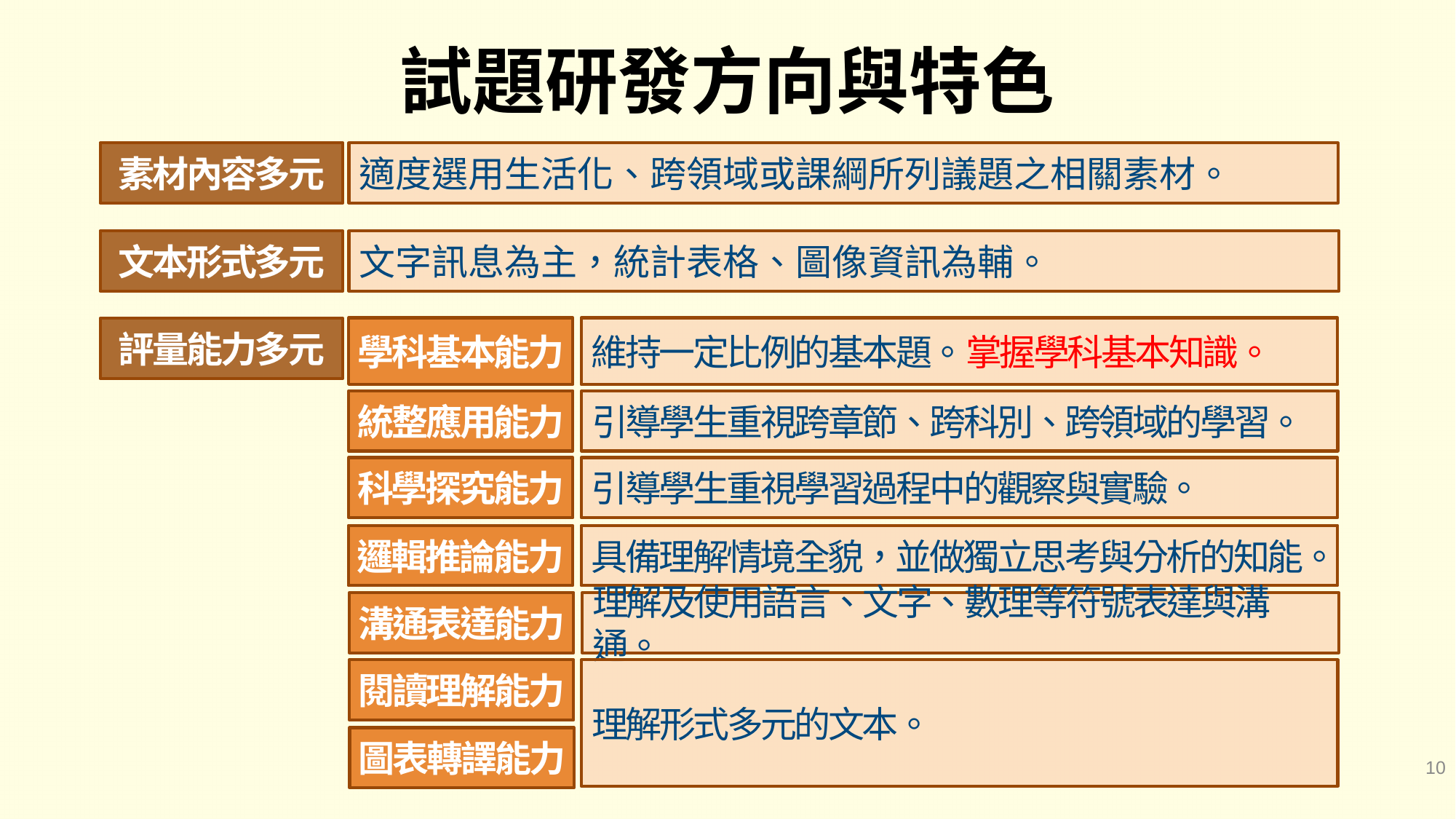

# 試題研發方向與特色
素材內容多元
適度選用生活化、跨領域或課綱所列議題之相關素材。
文本形式多元
文字訊息為主，統計表格、圖像資訊為輔。
學科基本能力
維持一定比例的基本題。掌握學科基本知識。
評量能力多元
統整應用能力
引導學生重視跨章節、跨科別、跨領域的學習。
科學探究能力
引導學生重視學習過程中的觀察與實驗。
邏輯推論能力
具備理解情境全貌，並做獨立思考與分析的知能。
溝通表達能力
理解及使用語言、文字、數理等符號表達與溝通。
閱讀理解能力
理解形式多元的文本。
圖表轉譯能力
10